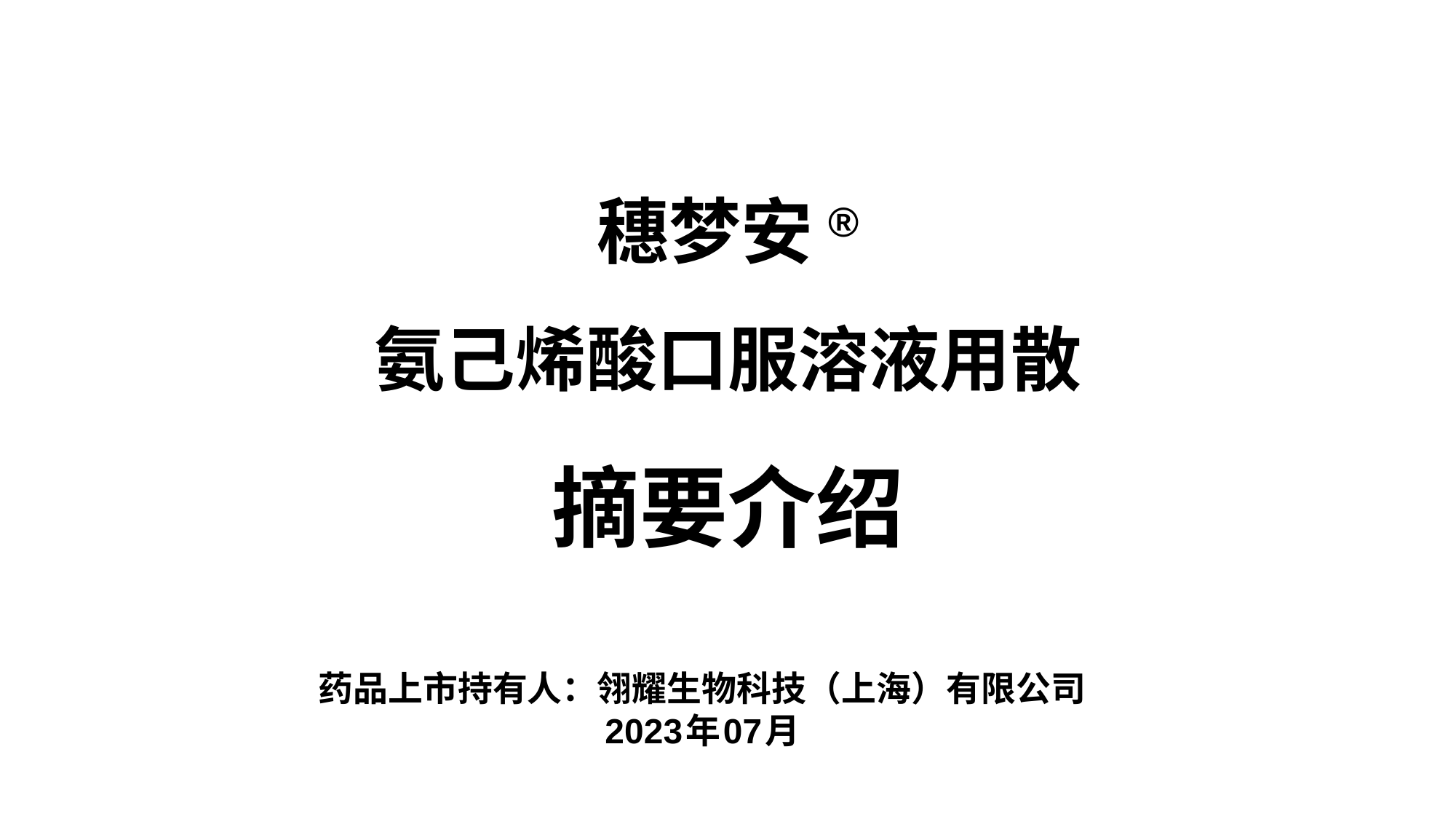

# 穗梦安® 氨己烯酸口服溶液用散 摘要介绍
药品上市持有人：翎耀生物科技（上海）有限公司
2023年07月